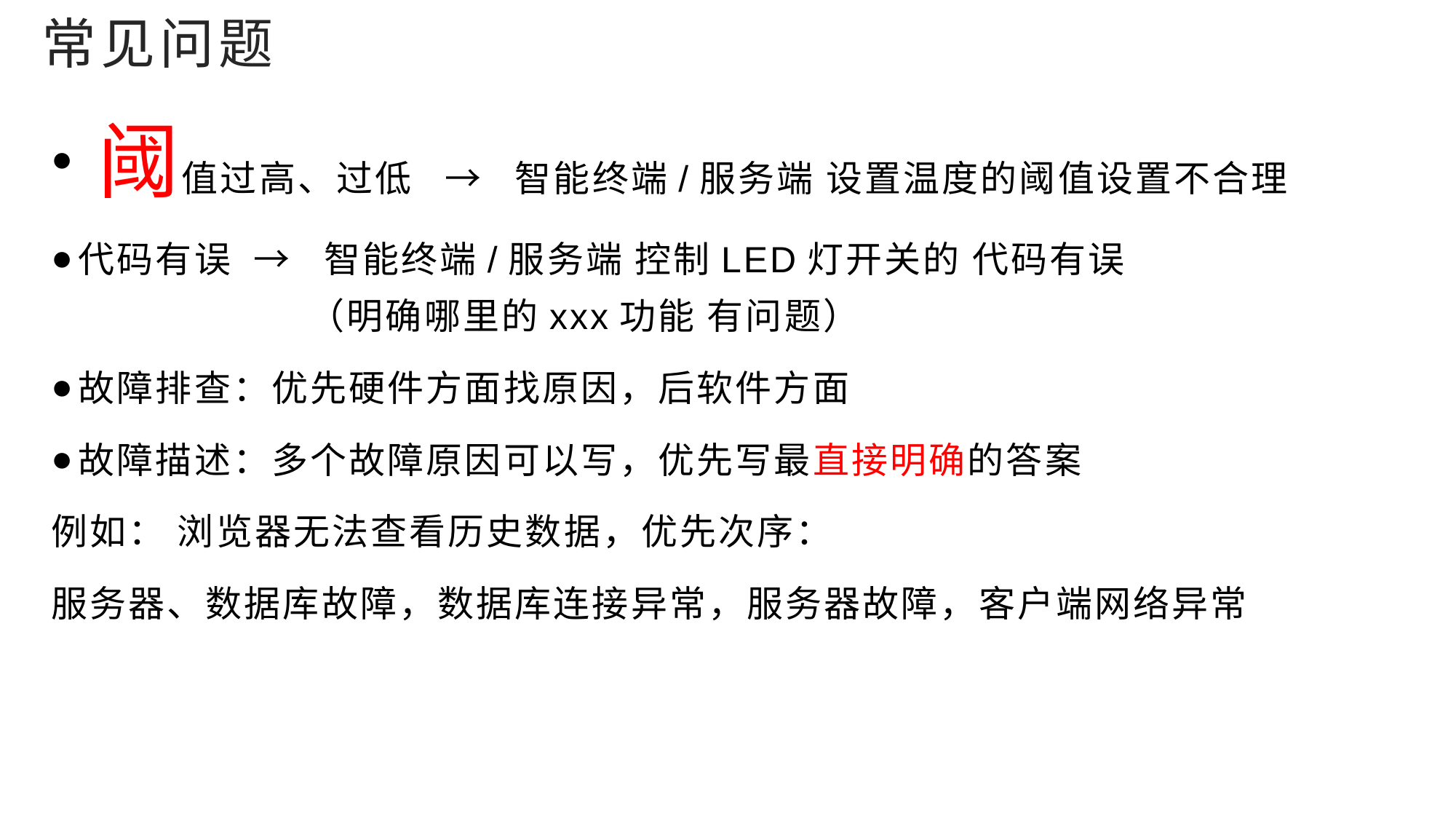

# 常见问题
 阈值过高、过低   →   智能终端/服务端 设置温度的阈值设置不合理
代码有误  →   智能终端/服务端 控制LED灯开关的 代码有误
                      （明确哪里的xxx功能 有问题）
故障排查：优先硬件方面找原因，后软件方面
故障描述：多个故障原因可以写，优先写最直接明确的答案
例如： 浏览器无法查看历史数据，优先次序：
服务器、数据库故障，数据库连接异常，服务器故障，客户端网络异常